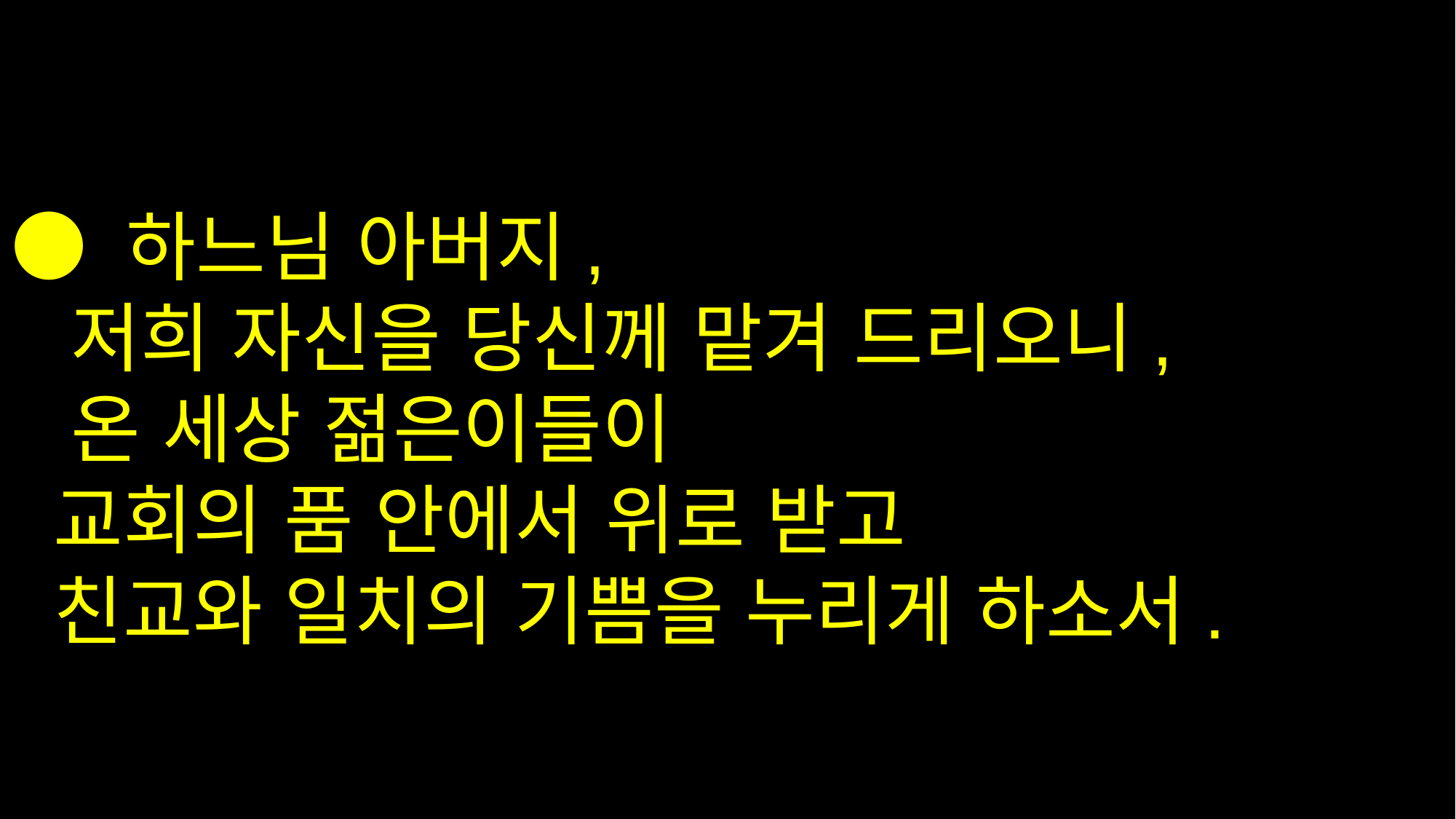

# ● 하느님 아버지, 저희 자신을 당신께 맡겨 드리오니, 온 세상 젊은이들이 교회의 품 안에서 위로 받고 친교와 일치의 기쁨을 누리게 하소서.